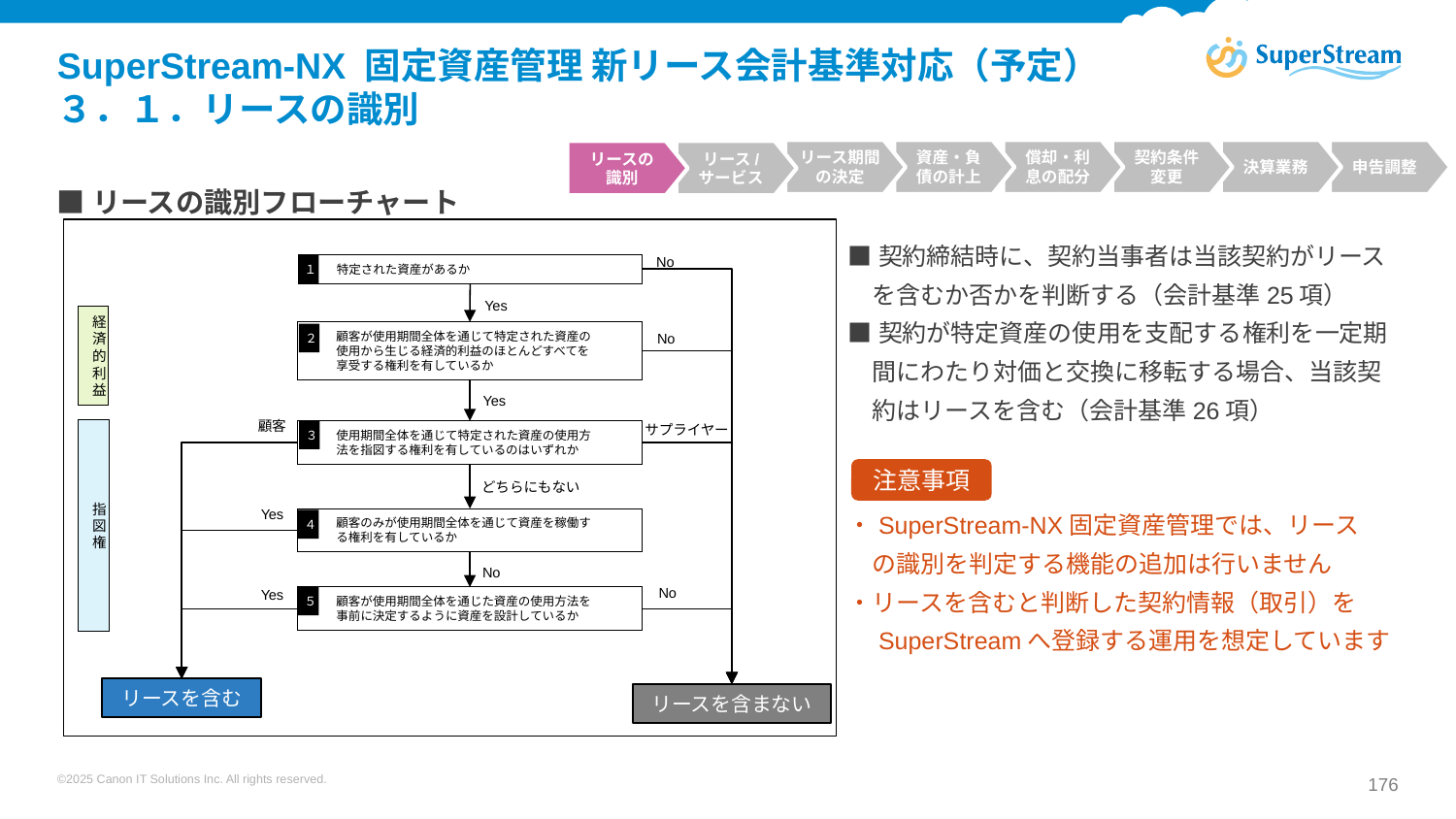

# SuperStream-NX 固定資産管理 新リース会計基準対応（予定） ３．１．リースの識別
リース期間の決定
資産・負債の計上
償却・利息の配分
契約条件
変更
決算業務
申告調整
リースの
識別
リース/
サービス
■リースの識別フローチャート

■契約締結時に、契約当事者は当該契約がリース
　を含むか否かを判断する（会計基準25項）
■契約が特定資産の使用を支配する権利を一定期
　間にわたり対価と交換に移転する場合、当該契
　約はリースを含む（会計基準26項）

・SuperStream-NX固定資産管理では、リース
　の識別を判定する機能の追加は行いません
・リースを含むと判断した契約情報（取引）を
　SuperStreamへ登録する運用を想定しています
No
　　特定された資産があるか
１
Yes
経
済
的
利
益
　　顧客が使用期間全体を通じて特定された資産の
　　使用から生じる経済的利益のほとんどすべてを
　　享受する権利を有しているか
No
２
Yes
顧客
サプライヤー
指
図
権
３
　　使用期間全体を通じて特定された資産の使用方
　　法を指図する権利を有しているのはいずれか
注意事項
どちらにもない
Yes
　　顧客のみが使用期間全体を通じて資産を稼働す
　　る権利を有しているか
４
No
No
Yes
５
　　顧客が使用期間全体を通じた資産の使用方法を
　　事前に決定するように資産を設計しているか
リースを含む
リースを含まない
©2025 Canon IT Solutions Inc. All rights reserved.
176